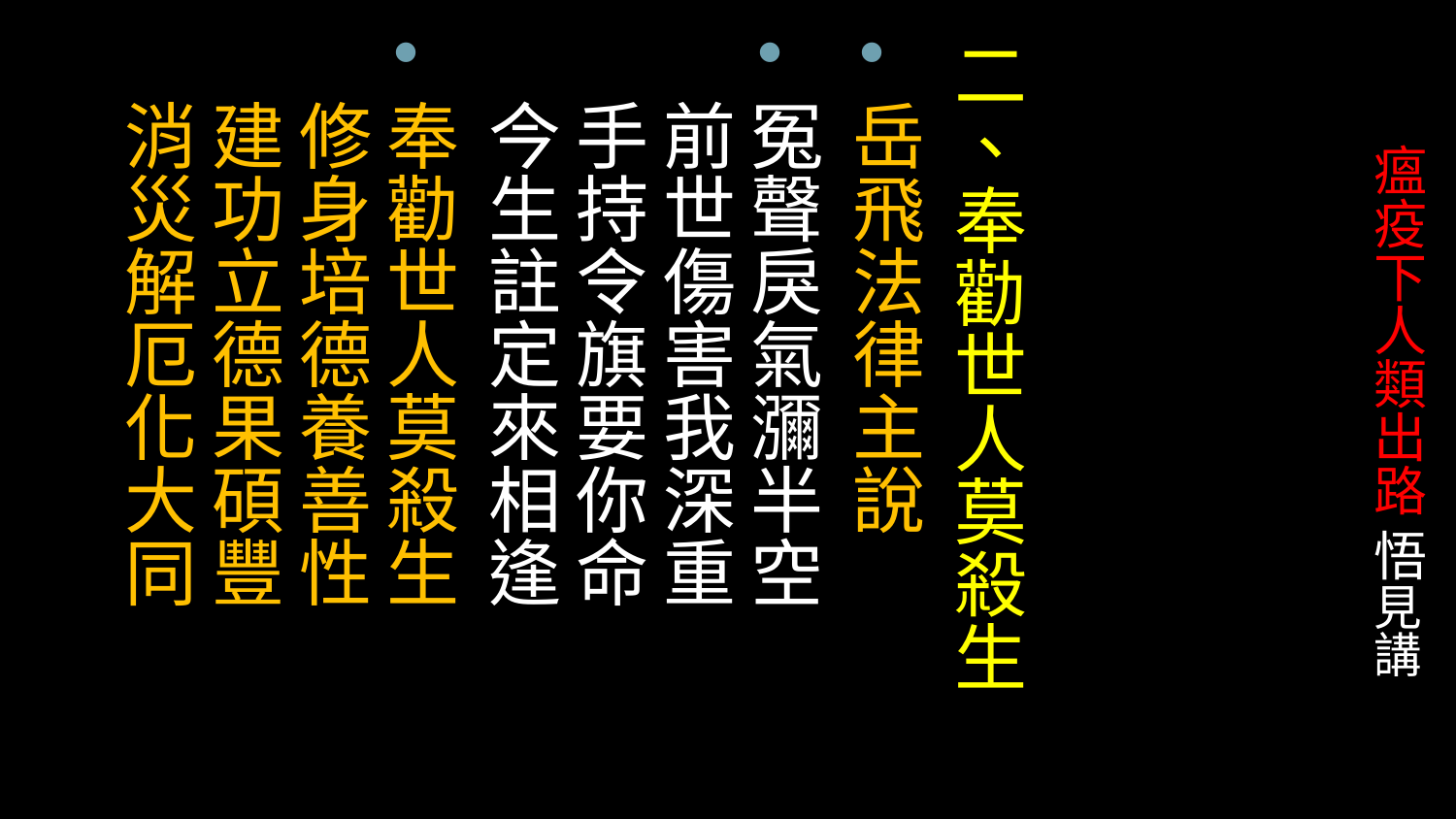

二、奉勸世人莫殺生
岳飛法律主說
冤聲戾氣瀰半空
前世傷害我深重
手持令旗要你命
今生註定來相逢
奉勸世人莫殺生
修身培德養善性       建功立德果碩豐
消災解厄化大同

# 瘟疫下人類出路 悟見講